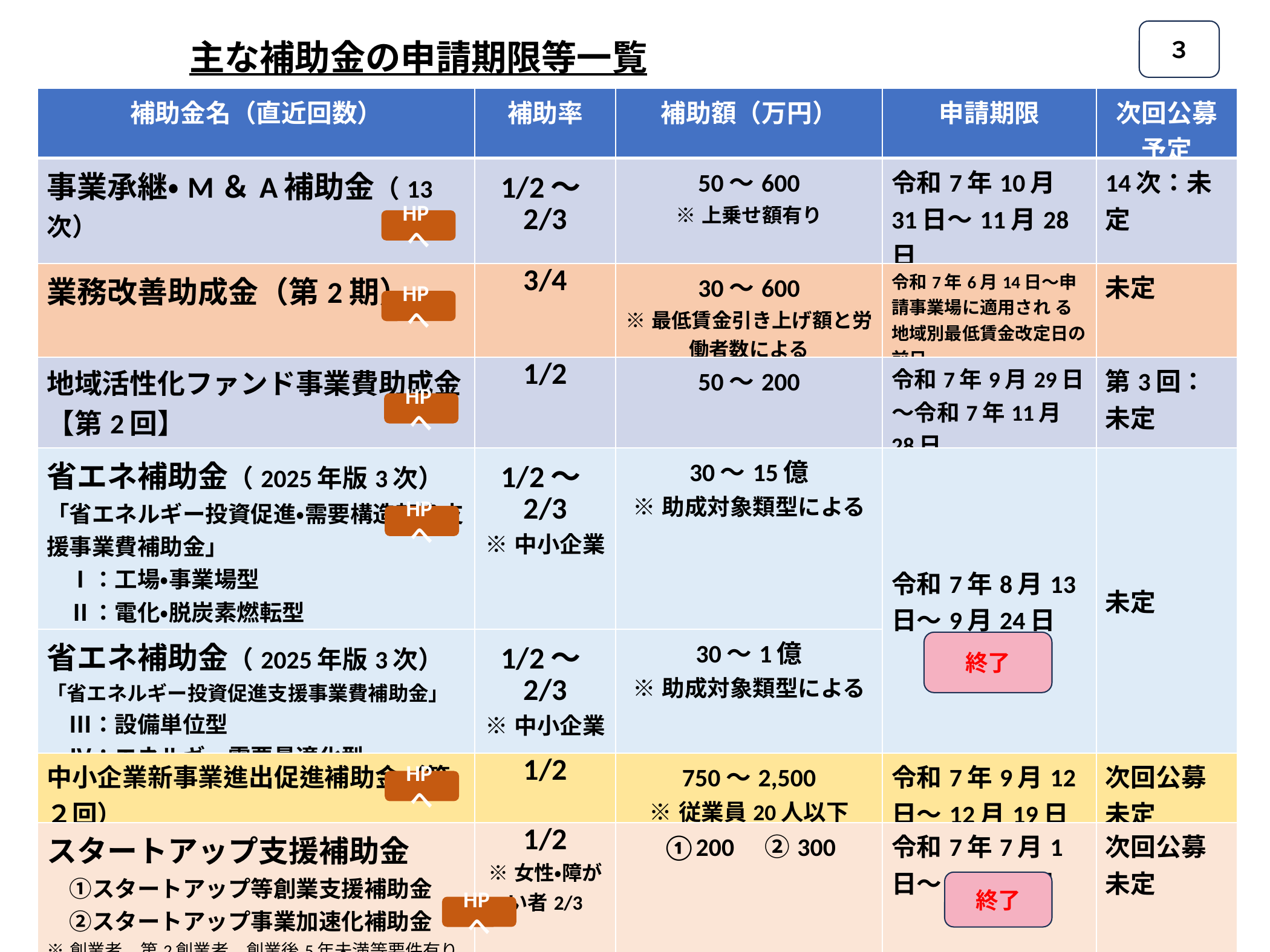

３
主な補助金の申請期限等一覧
| 補助金名（直近回数） | 補助率 | 補助額（万円） | 申請期限 | 次回公募予定 |
| --- | --- | --- | --- | --- |
| 事業承継・M＆A補助金（13次） | 1/2～2/3 | 50～600 ※上乗せ額有り | 令和7年10月31日～11月28日 | 14次：未定 |
| 業務改善助成金（第2期） | 3/4 | 30～600 ※最低賃金引き上げ額と労働者数による | 令和7年6月14日～申請事業場に適用され る地域別最低賃金改定日の前日 | 未定 |
| 地域活性化ファンド事業費助成金【第2回】 | 1/2 | 50～200 | 令和7年9月29日～令和7年11月28日 | 第3回：未定 |
| 省エネ補助金（2025年版3次）「省エネルギー投資促進・需要構造転換支援事業費補助金」 　Ⅰ：工場・事業場型 　Ⅱ：電化・脱炭素燃転型 　Ⅳ：エネルギー需要最適化型 | 1/2～2/3 ※中小企業 | 30～15億 ※助成対象類型による | 令和7年8月13日～9月24日 | 未定 |
| 省エネ補助金（2025年版3次） 「省エネルギー投資促進支援事業費補助金」 　Ⅲ：設備単位型 　Ⅳ：エネルギー需要最適化型 | 1/2～2/3 ※中小企業 | 30～1億 ※助成対象類型による |  |  |
| 中小企業新事業進出促進補助金（第２回） | 1/2 | 750～2,500 ※従業員20人以下 | 令和7年9月12日～12月19日 | 次回公募未定 |
| スタートアップ支援補助金 　①スタートアップ等創業支援補助金 　②スタートアップ事業加速化補助金 ※創業者、第2創業者、創業後5年未満等要件有り | 1/2 ※女性・障がい者2/3 | ①200　②300 | 令和7年7月1日～7月31日 | 次回公募未定 |
HPへ
HPへ
HPへ
HPへ
終了
HPへ
終了
HPへ